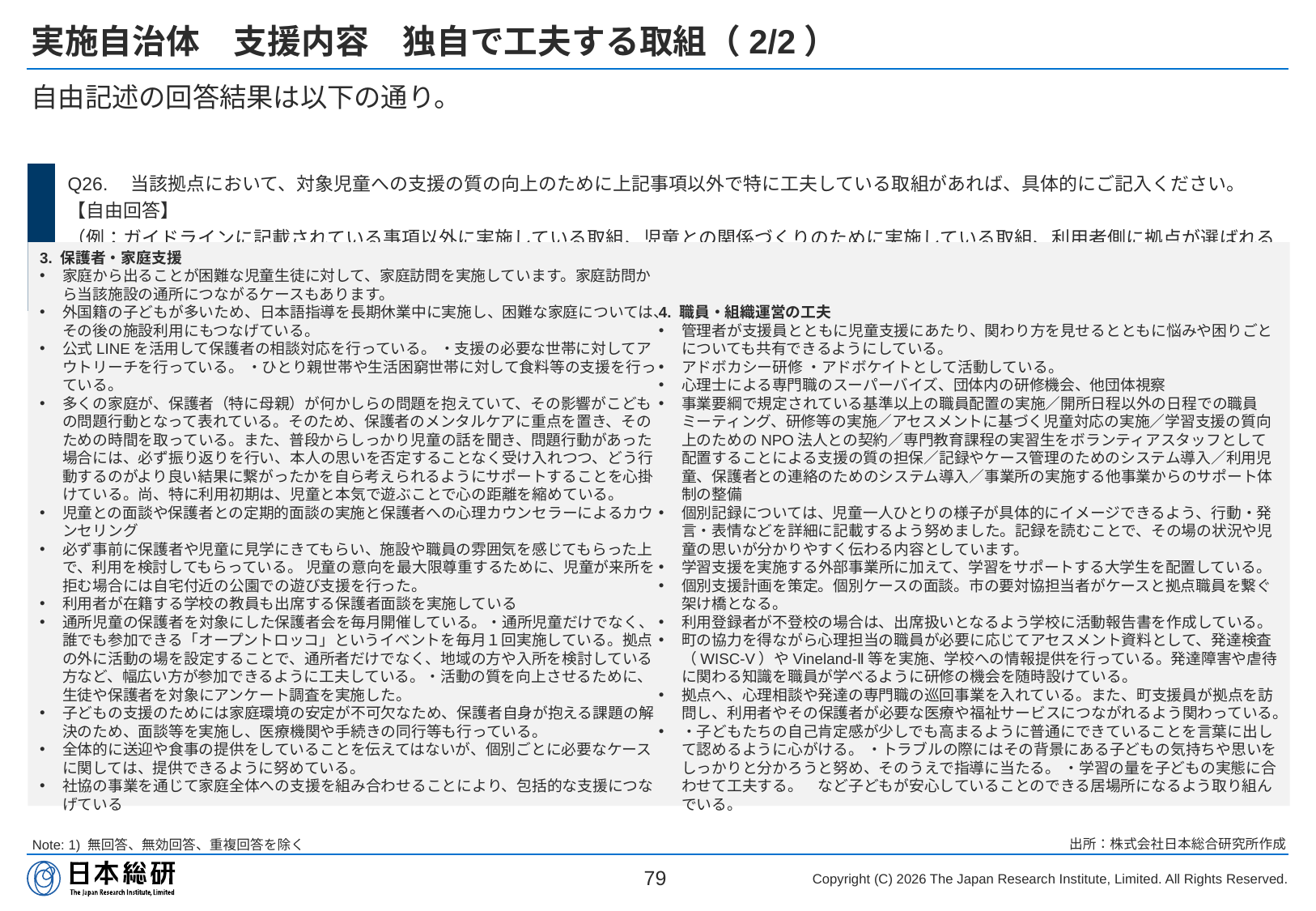

# 実施自治体　支援内容　独自で工夫する取組（2/2）
自由記述の回答結果は以下の通り。

|  | Q26.　当該拠点において、対象児童への支援の質の向上のために上記事項以外で特に工夫している取組があれば、具体的にご記入ください。【自由回答】 （例：ガイドラインに記載されている事項以外に実施している取組、児童との関係づくりのために実施している取組、利用者側に拠点が選ばれる工夫など） （n=106、％） |
| --- | --- |
3. 保護者・家庭支援
家庭から出ることが困難な児童生徒に対して、家庭訪問を実施しています。家庭訪問から当該施設の通所につながるケースもあります。
外国籍の子どもが多いため、日本語指導を長期休業中に実施し、困難な家庭については、その後の施設利用にもつなげている。
公式LINEを活用して保護者の相談対応を行っている。 ・支援の必要な世帯に対してアウトリーチを行っている。 ・ひとり親世帯や生活困窮世帯に対して食料等の支援を行っている。
多くの家庭が、保護者（特に母親）が何かしらの問題を抱えていて、その影響がこどもの問題行動となって表れている。そのため、保護者のメンタルケアに重点を置き、そのための時間を取っている。また、普段からしっかり児童の話を聞き、問題行動があった場合には、必ず振り返りを行い、本人の思いを否定することなく受け入れつつ、どう行動するのがより良い結果に繋がったかを自ら考えられるようにサポートすることを心掛けている。尚、特に利用初期は、児童と本気で遊ぶことで心の距離を縮めている。
児童との面談や保護者との定期的面談の実施と保護者への心理カウンセラーによるカウンセリング
必ず事前に保護者や児童に見学にきてもらい、施設や職員の雰囲気を感じてもらった上で、利用を検討してもらっている。 児童の意向を最大限尊重するために、児童が来所を拒む場合には自宅付近の公園での遊び支援を行った。
利用者が在籍する学校の教員も出席する保護者面談を実施している
通所児童の保護者を対象にした保護者会を毎月開催している。・通所児童だけでなく、誰でも参加できる「オープントロッコ」というイベントを毎月１回実施している。拠点の外に活動の場を設定することで、通所者だけでなく、地域の方や入所を検討している方など、幅広い方が参加できるように工夫している。・活動の質を向上させるために、生徒や保護者を対象にアンケート調査を実施した。
子どもの支援のためには家庭環境の安定が不可欠なため、保護者自身が抱える課題の解決のため、面談等を実施し、医療機関や手続きの同行等も行っている。
全体的に送迎や食事の提供をしていることを伝えてはないが、個別ごとに必要なケースに関しては、提供できるように努めている。
社協の事業を通じて家庭全体への支援を組み合わせることにより、包括的な支援につなげている

4. 職員・組織運営の工夫
管理者が支援員とともに児童支援にあたり、関わり方を見せるとともに悩みや困りごとについても共有できるようにしている。
アドボカシー研修 ・アドボケイトとして活動している。
心理士による専門職のスーパーバイズ、団体内の研修機会、他団体視察
事業要綱で規定されている基準以上の職員配置の実施／開所日程以外の日程での職員ミーティング、研修等の実施／アセスメントに基づく児童対応の実施／学習支援の質向上のためのNPO法人との契約／専門教育課程の実習生をボランティアスタッフとして配置することによる支援の質の担保／記録やケース管理のためのシステム導入／利用児童、保護者との連絡のためのシステム導入／事業所の実施する他事業からのサポート体制の整備
個別記録については、児童一人ひとりの様子が具体的にイメージできるよう、行動・発言・表情などを詳細に記載するよう努めました。記録を読むことで、その場の状況や児童の思いが分かりやすく伝わる内容としています。
学習支援を実施する外部事業所に加えて、学習をサポートする大学生を配置している。
個別支援計画を策定。個別ケースの面談。市の要対協担当者がケースと拠点職員を繋ぐ架け橋となる。
利用登録者が不登校の場合は、出席扱いとなるよう学校に活動報告書を作成している。
町の協力を得ながら心理担当の職員が必要に応じてアセスメント資料として、発達検査（WISC-V）やVineland-Ⅱ等を実施、学校への情報提供を行っている。発達障害や虐待に関わる知識を職員が学べるように研修の機会を随時設けている。
拠点へ、心理相談や発達の専門職の巡回事業を入れている。また、町支援員が拠点を訪問し、利用者やその保護者が必要な医療や福祉サービスにつながれるよう関わっている。
・子どもたちの自己肯定感が少しでも高まるように普通にできていることを言葉に出して認めるように心がける。 ・トラブルの際にはその背景にある子どもの気持ちや思いをしっかりと分かろうと努め、そのうえで指導に当たる。 ・学習の量を子どもの実態に合わせて工夫する。　など子どもが安心していることのできる居場所になるよう取り組んでいる。
出所：株式会社日本総合研究所作成
Note: 1) 無回答、無効回答、重複回答を除く